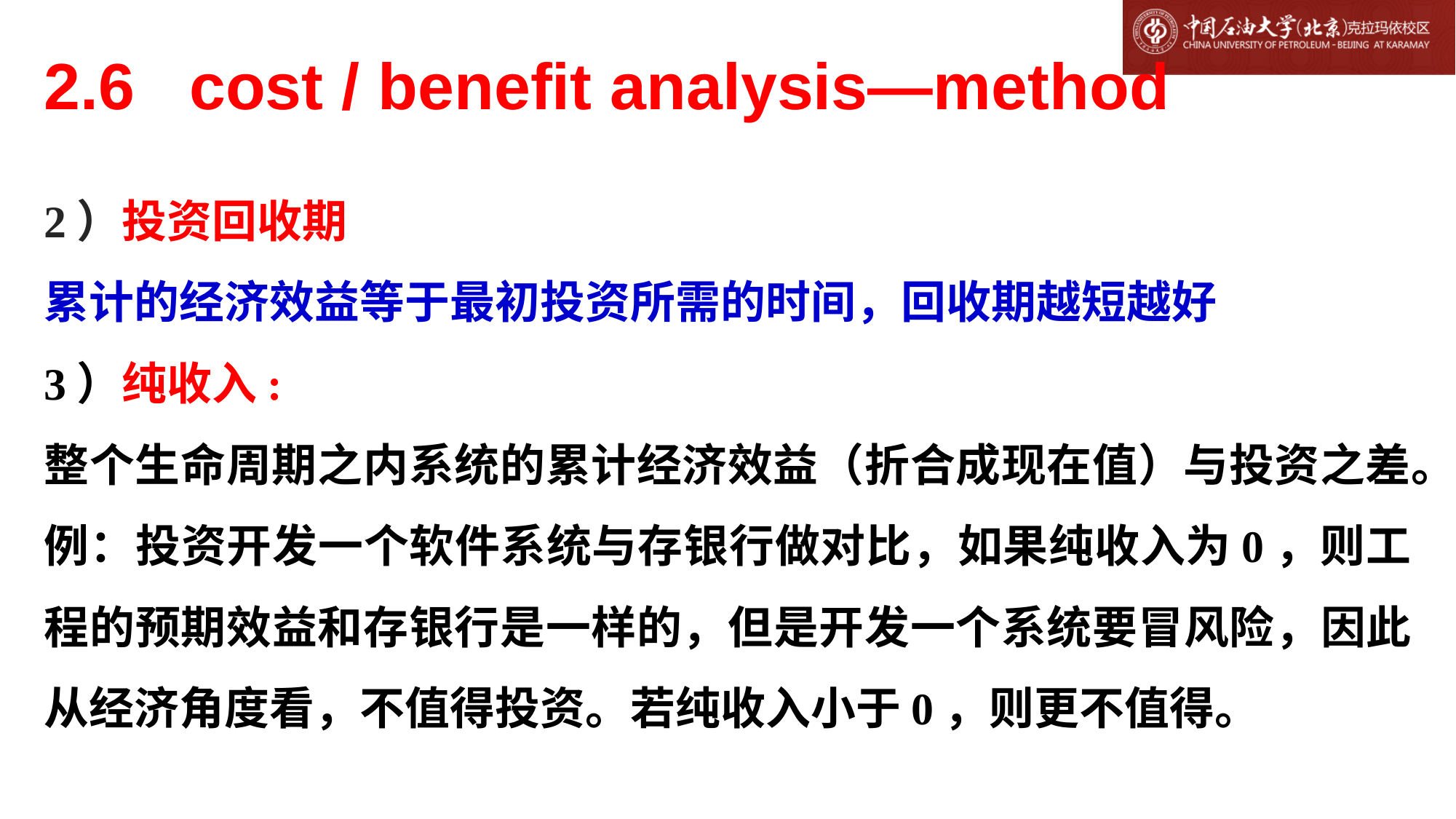

# 2.6   cost / benefit analysis—method
2）投资回收期
累计的经济效益等于最初投资所需的时间，回收期越短越好
3）纯收入:
整个生命周期之内系统的累计经济效益（折合成现在值）与投资之差。例：投资开发一个软件系统与存银行做对比，如果纯收入为0，则工程的预期效益和存银行是一样的，但是开发一个系统要冒风险，因此从经济角度看，不值得投资。若纯收入小于0，则更不值得。